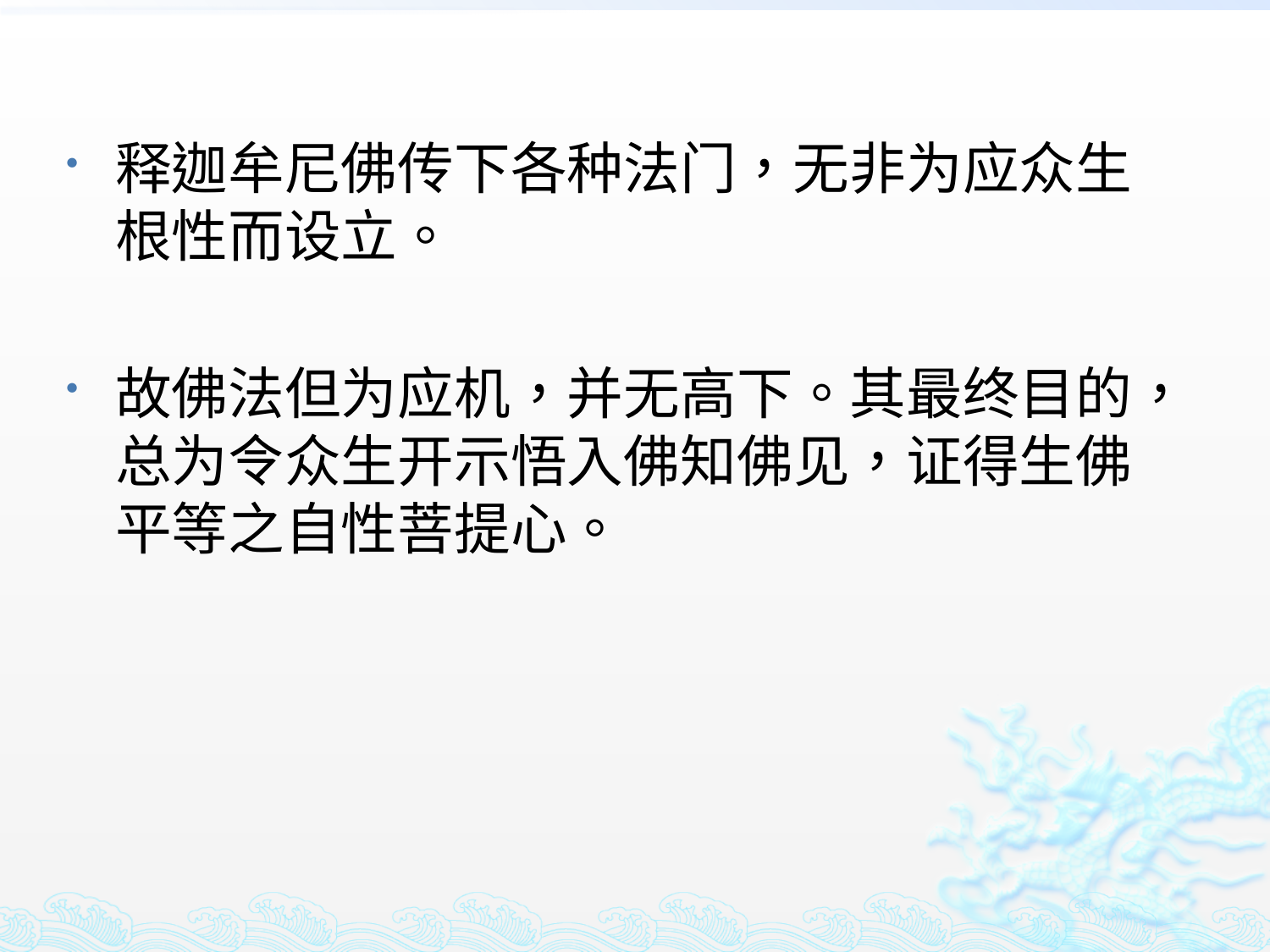

释迦牟尼佛传下各种法门，无非为应众生根性而设立。

故佛法但为应机，并无高下。其最终目的，总为令众生开示悟入佛知佛见，证得生佛平等之自性菩提心。